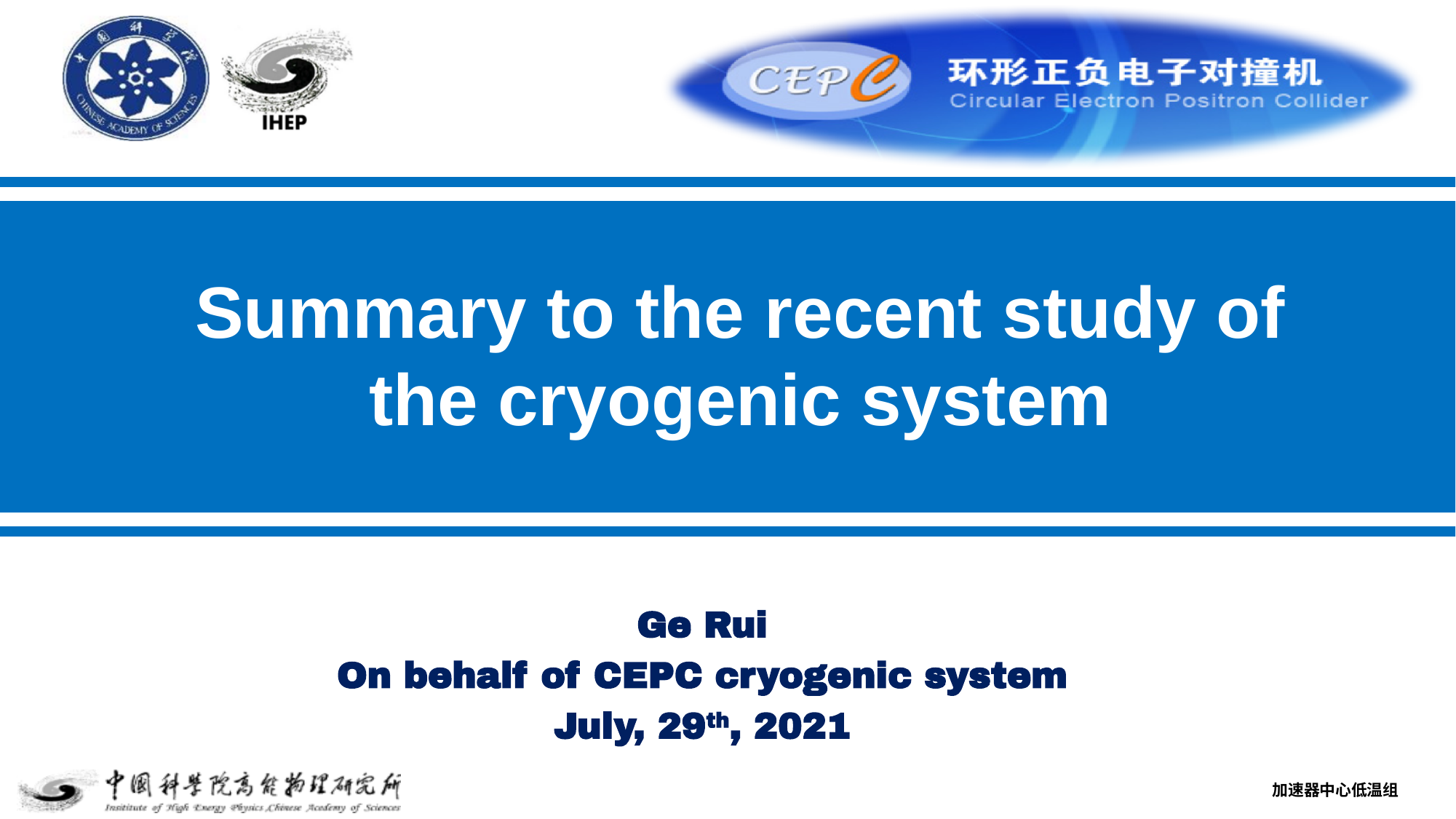

Summary to the recent study of the cryogenic system
Ge Rui
On behalf of CEPC cryogenic system
July, 29th, 2021
加速器中心低温组